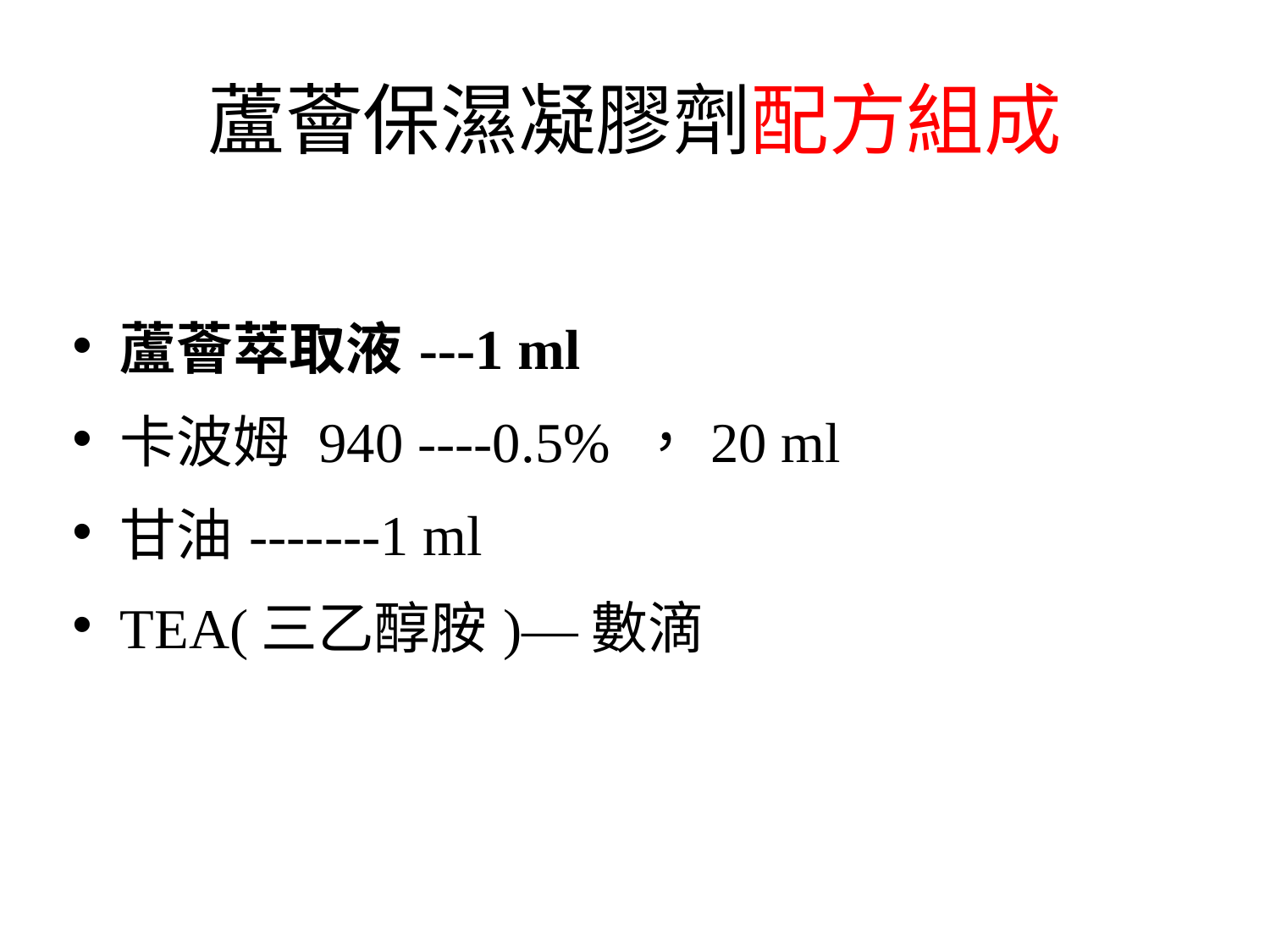

# 蘆薈保濕凝膠劑配方組成
蘆薈萃取液---1 ml
卡波姆 940 ----0.5% ，20 ml
甘油-------1 ml
TEA(三乙醇胺)—數滴